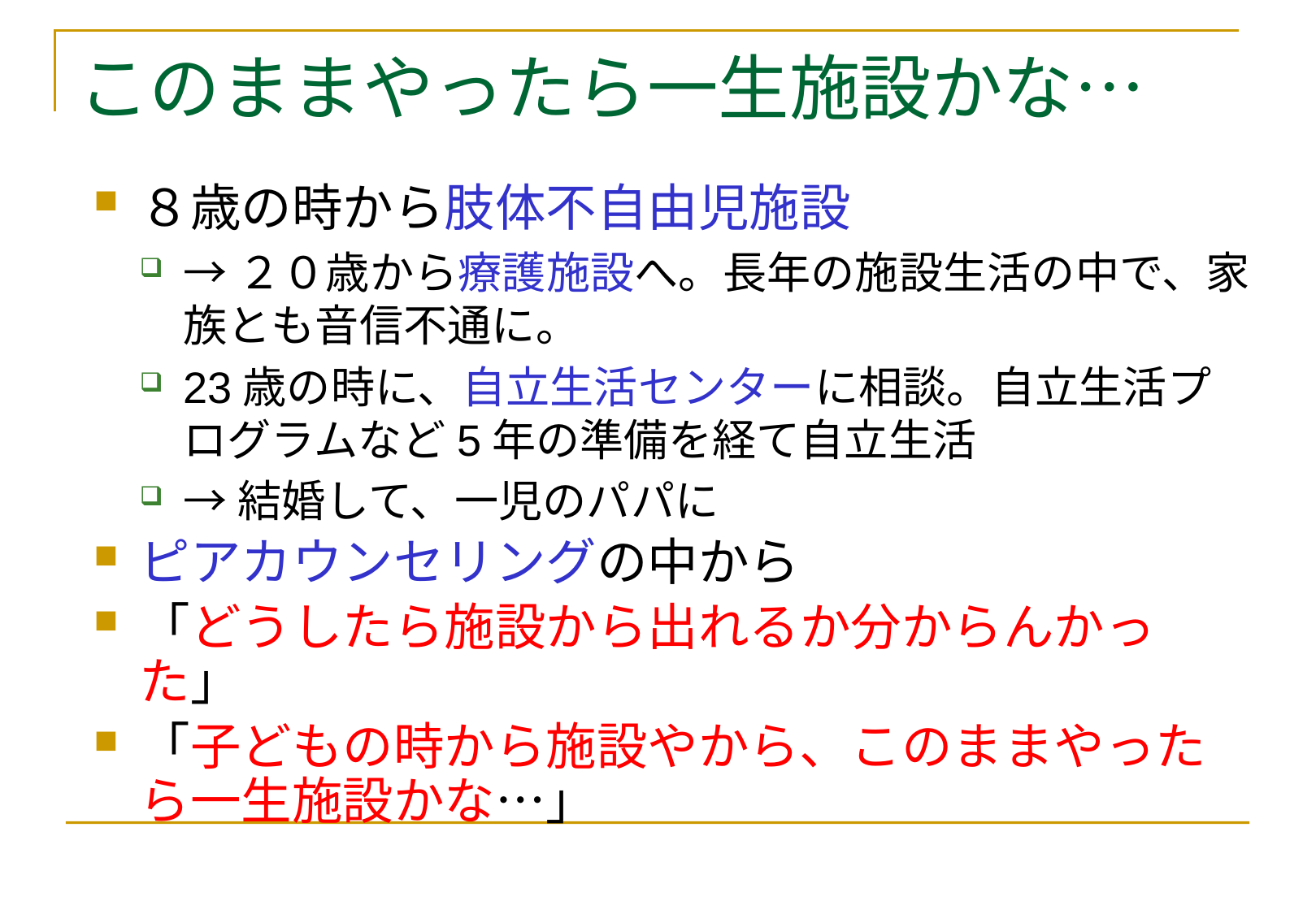

# このままやったら一生施設かな…
８歳の時から肢体不自由児施設
→２０歳から療護施設へ。長年の施設生活の中で、家族とも音信不通に。
23歳の時に、自立生活センターに相談。自立生活プログラムなど5年の準備を経て自立生活
→結婚して、一児のパパに
ピアカウンセリングの中から
「どうしたら施設から出れるか分からんかった」
「子どもの時から施設やから、このままやったら一生施設かな…」